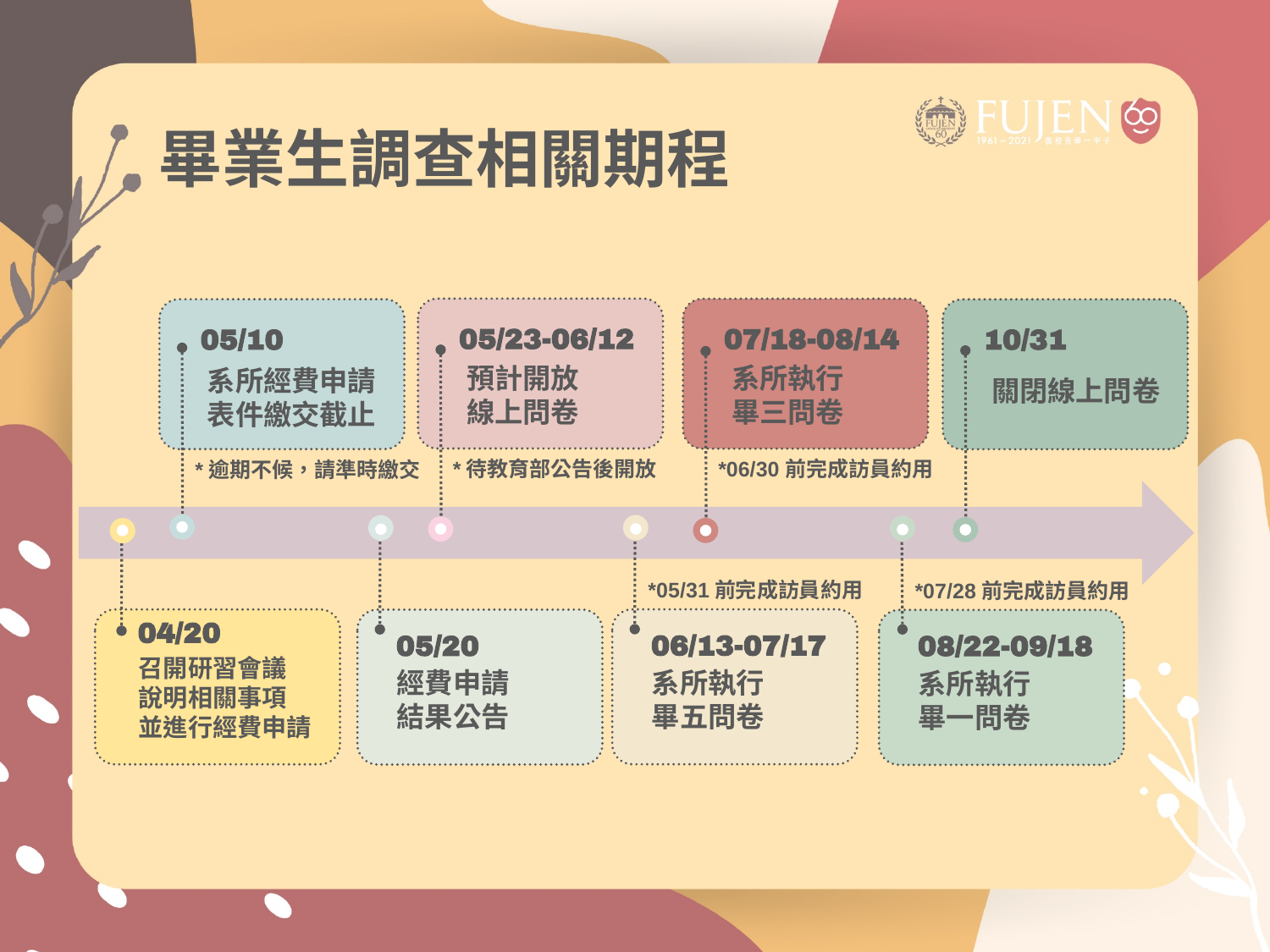

# 畢業生調查相關期程

05/23-06/12

預計開放
線上問卷

07/18-08/14

系所執行
畢三問卷

05/10

系所經費申請表件繳交截止

10/31

關閉線上問卷

*待教育部公告後開放
*06/30前完成訪員約用
*逾期不候，請準時繳交

06/13-07/17
系所執行
畢五問卷

05/20
經費申請
結果公告

08/22-09/18
系所執行
畢一問卷

04/20

召開研習會議
說明相關事項
並進行經費申請
*05/31前完成訪員約用
*07/28前完成訪員約用